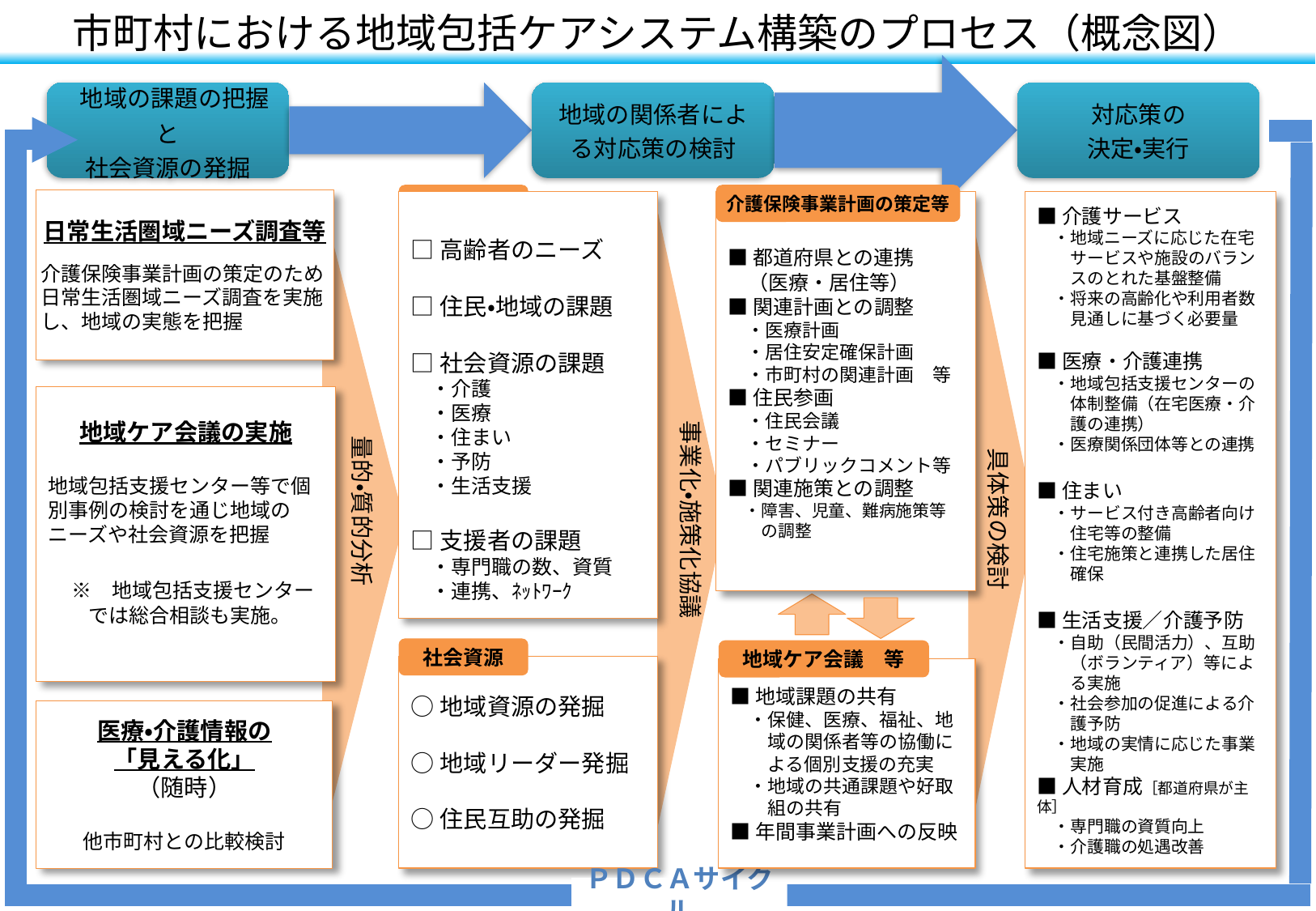

# 市町村における地域包括ケアシステム構築のプロセス（概念図）
 地域の課題の把握と
社会資源の発掘
地域の関係者による対応策の検討
対応策の
決定・実行
課　題
介護保険事業計画の策定等
日常生活圏域ニーズ調査等

介護保険事業計画の策定のため日常生活圏域ニーズ調査を実施し、地域の実態を把握

■介護サービス
　・地域ニーズに応じた在宅
　　サービスや施設のバラン
　　スのとれた基盤整備
　・将来の高齢化や利用者数
　　見通しに基づく必要量

■医療・介護連携
　・地域包括支援センターの
　　体制整備（在宅医療・介
　　護の連携）
　・医療関係団体等との連携

■住まい
　・サービス付き高齢者向け
　　住宅等の整備
　・住宅施策と連携した居住
　　確保

■生活支援／介護予防
　・自助（民間活力）、互助
　　（ボランティア）等によ
　　る実施
　・社会参加の促進による介
　　護予防
　・地域の実情に応じた事業
　　実施
■人材育成［都道府県が主体］
　・専門職の資質向上
　・介護職の処遇改善

□高齢者のニーズ

□住民・地域の課題

□社会資源の課題
　・介護
　・医療
　・住まい
　・予防
　・生活支援

□支援者の課題
　・専門職の数、資質
　・連携、ﾈｯﾄﾜｰｸ
■都道府県との連携
　（医療・居住等）
■関連計画との調整
　・医療計画
　・居住安定確保計画
　・市町村の関連計画　等
■住民参画
　・住民会議
　・セミナー
　・パブリックコメント等
■関連施策との調整
　・障害、児童、難病施策等
　　の調整
地域ケア会議の実施

地域包括支援センター等で個別事例の検討を通じ地域のニーズや社会資源を把握

　※　地域包括支援センター
　　では総合相談も実施。

具体策の検討
事業化・施策化協議
量的・質的分析

社会資源
地域ケア会議　等

○地域資源の発掘

○地域リーダー発掘

○住民互助の発掘

■地域課題の共有
　・保健、医療、福祉、地
　　域の関係者等の協働に
　　よる個別支援の充実
　・地域の共通課題や好取
　　組の共有
■年間事業計画への反映
医療・介護情報の
「見える化」
（随時）

他市町村との比較検討
ＰＤＣＡサイクル